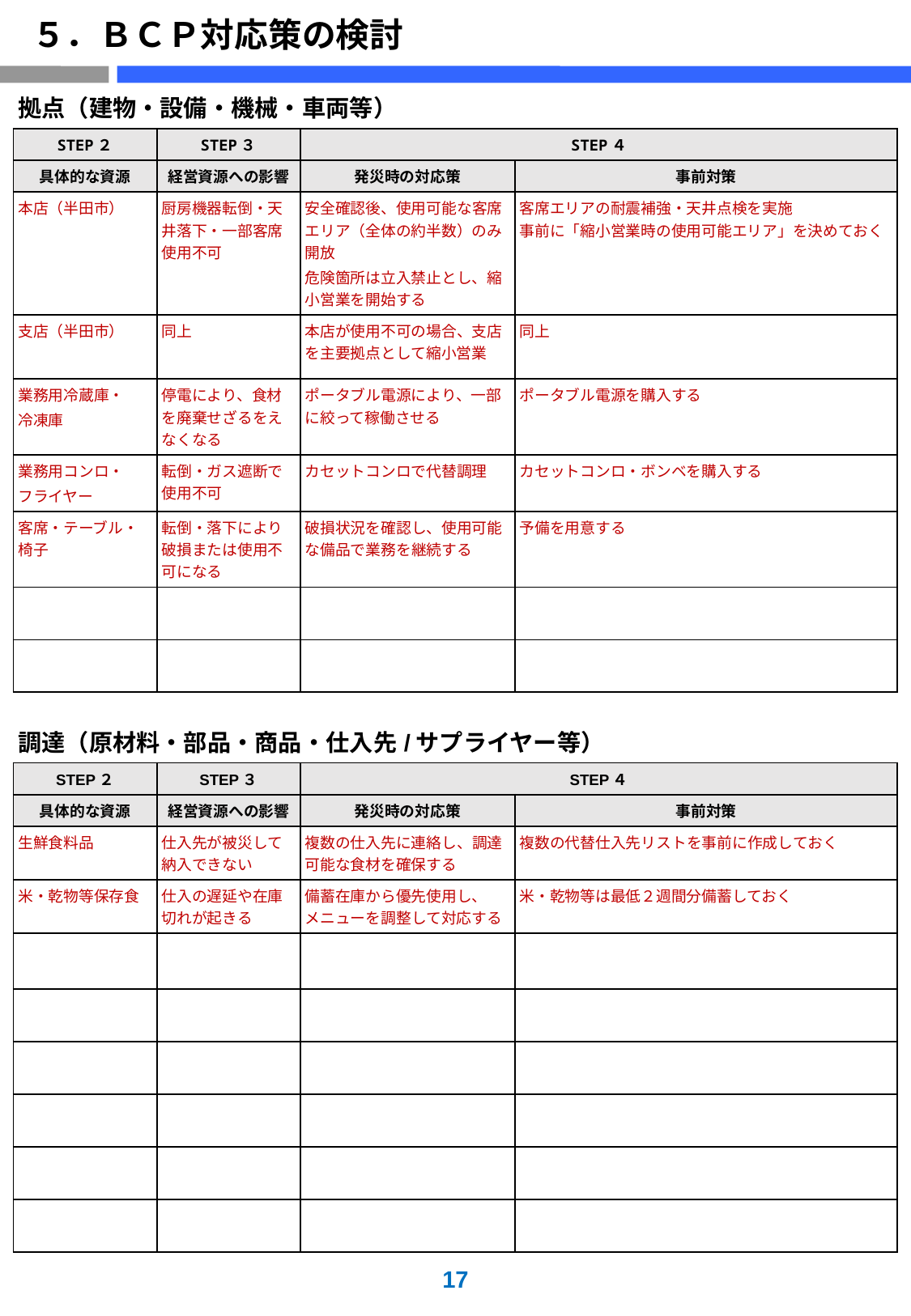

# ５．ＢＣＰ対応策の検討
| 拠点（建物・設備・機械・車両等） |  |  |  |
| --- | --- | --- | --- |
| STEP２ | STEP３ | STEP４ |  |
| 具体的な資源 | 経営資源への影響 | 発災時の対応策 | 事前対策 |
| 本店（半田市） | 厨房機器転倒・天井落下・一部客席使用不可 | 安全確認後、使用可能な客席エリア（全体の約半数）のみ開放 危険箇所は立入禁止とし、縮小営業を開始する | 客席エリアの耐震補強・天井点検を実施 事前に「縮小営業時の使用可能エリア」を決めておく |
| 支店（半田市） | 同上 | 本店が使用不可の場合、支店を主要拠点として縮小営業 | 同上 |
| 業務用冷蔵庫・ 冷凍庫 | 停電により、食材を廃棄せざるをえなくなる | ポータブル電源により、一部に絞って稼働させる | ポータブル電源を購入する |
| 業務用コンロ・ フライヤー | 転倒・ガス遮断で使用不可 | カセットコンロで代替調理 | カセットコンロ・ボンベを購入する |
| 客席・テーブル・椅子 | 転倒・落下により破損または使用不可になる | 破損状況を確認し、使用可能な備品で業務を継続する | 予備を用意する |
|  |  |  |  |
|  |  |  |  |
| 調達（原材料・部品・商品・仕入先/サプライヤー等） |  |  |  |
| STEP２ | STEP３ | STEP４ |  |
| 具体的な資源 | 経営資源への影響 | 発災時の対応策 | 事前対策 |
| 生鮮食料品 | 仕入先が被災して納入できない | 複数の仕入先に連絡し、調達可能な食材を確保する | 複数の代替仕入先リストを事前に作成しておく |
| 米・乾物等保存食 | 仕入の遅延や在庫切れが起きる | 備蓄在庫から優先使用し、 メニューを調整して対応する | 米・乾物等は最低２週間分備蓄しておく |
|  |  |  |  |
|  |  |  |  |
|  |  |  |  |
|  |  |  |  |
|  |  |  |  |
|  |  |  |  |
17